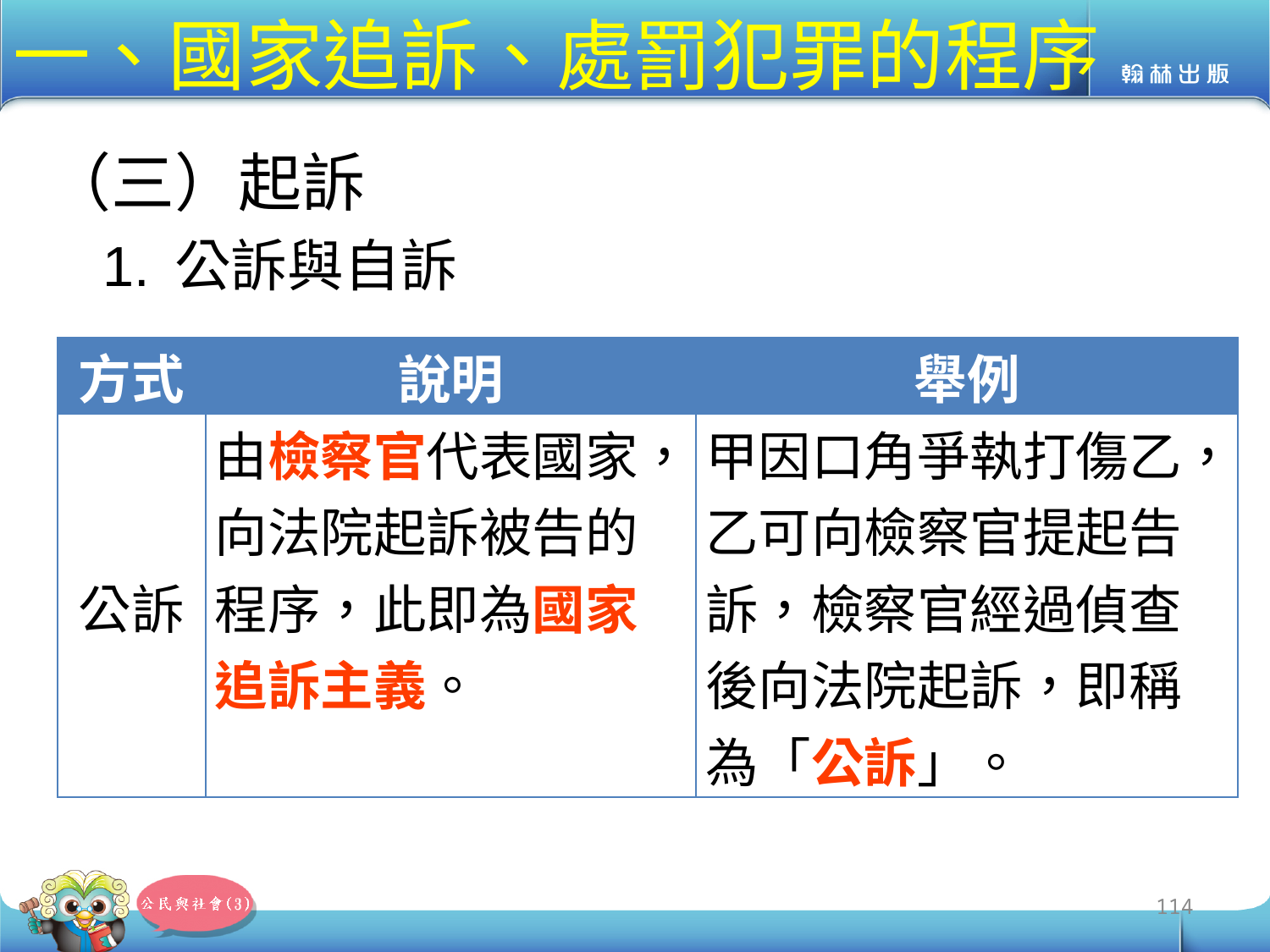

# 一、國家追訴、處罰犯罪的程序
（三）起訴
公訴與自訴

| 方式 | 說明 | 舉例 |
| --- | --- | --- |
| 公訴 | 由檢察官代表國家，向法院起訴被告的程序，此即為國家追訴主義。 | 甲因口角爭執打傷乙，乙可向檢察官提起告訴，檢察官經過偵查後向法院起訴，即稱為「公訴」。 |
114